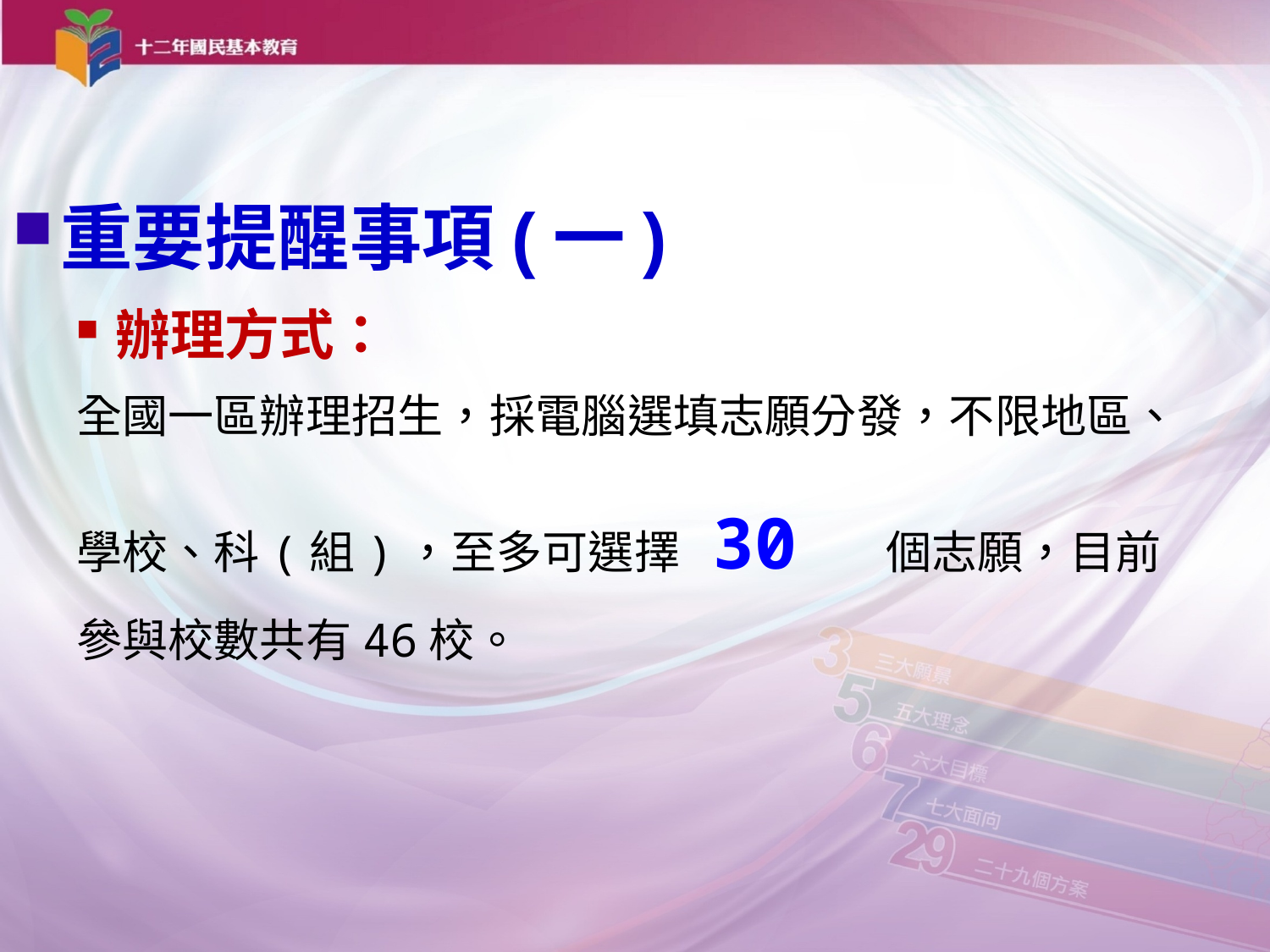

重要提醒事項(一)
辦理方式：
全國一區辦理招生，採電腦選填志願分發，不限地區、
學校、科(組)，至多可選擇  30 個志願，目前
參與校數共有46校。